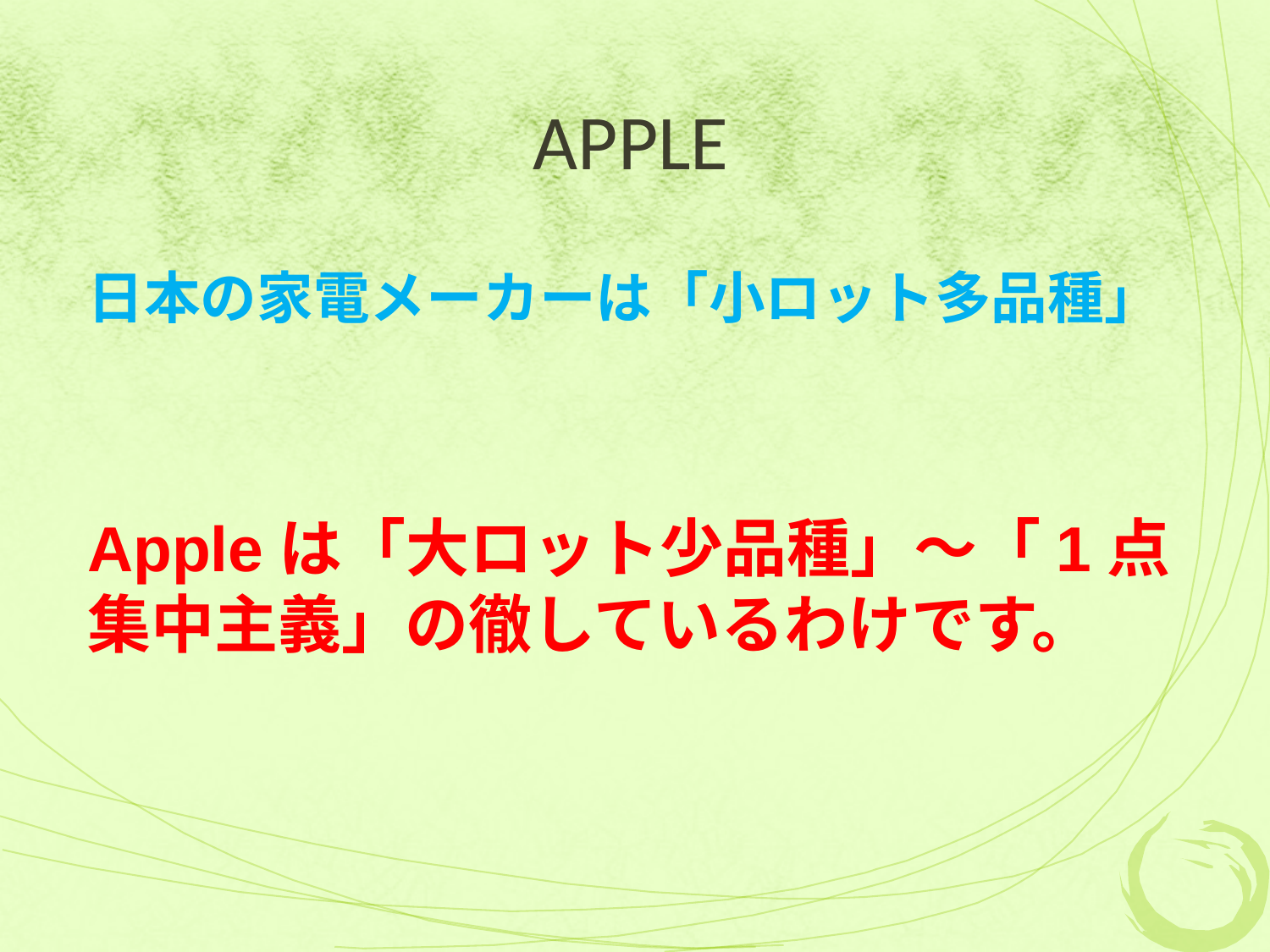

# APPLE
日本の家電メーカーは「小ロット多品種」

Appleは「大ロット少品種」〜「1点集中主義」の徹しているわけです。